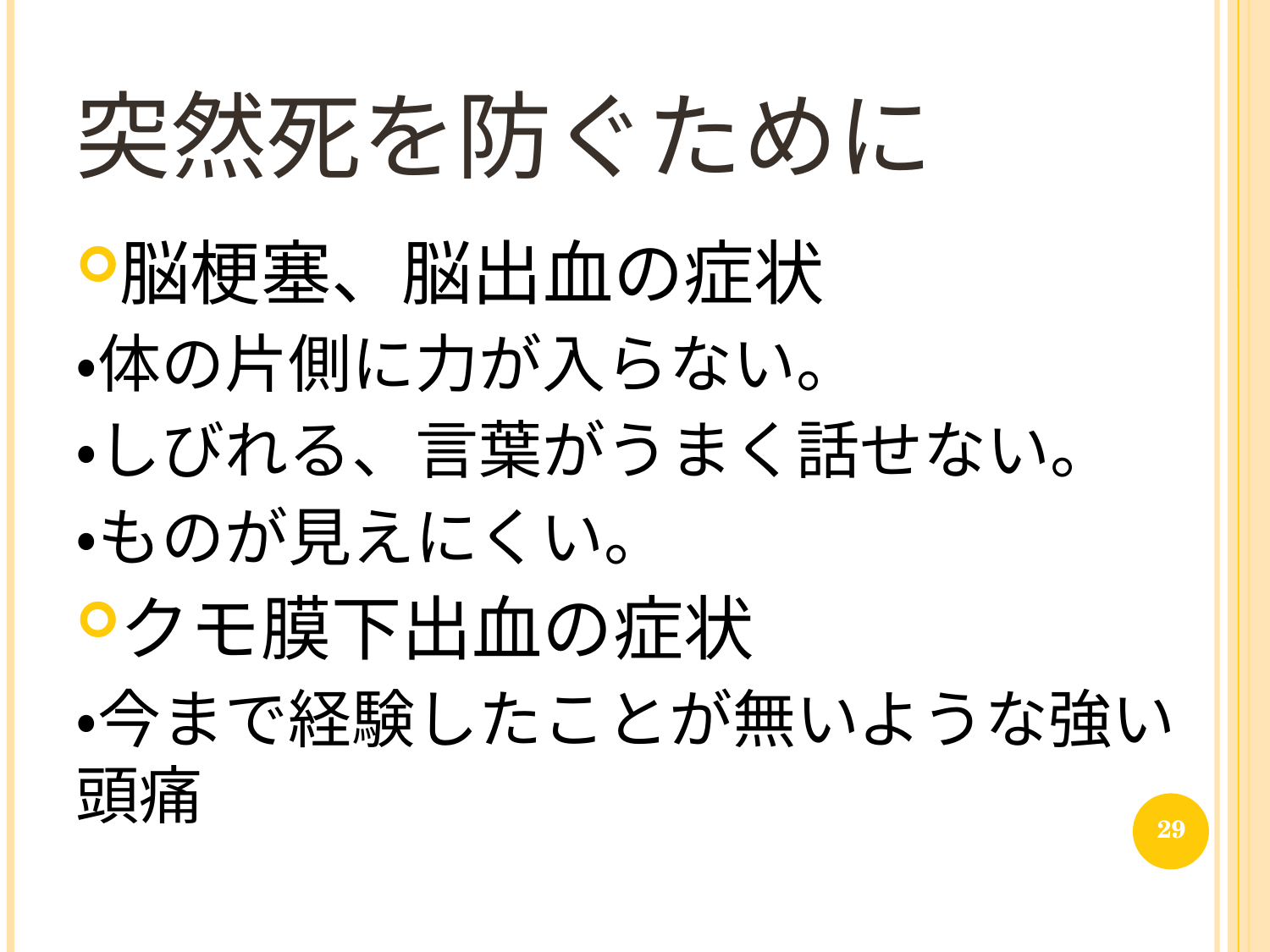

突然死を防ぐために
脳梗塞、脳出血の症状
・体の片側に力が入らない。
・しびれる、言葉がうまく話せない。
・ものが見えにくい。
クモ膜下出血の症状
・今まで経験したことが無いような強い頭痛
29